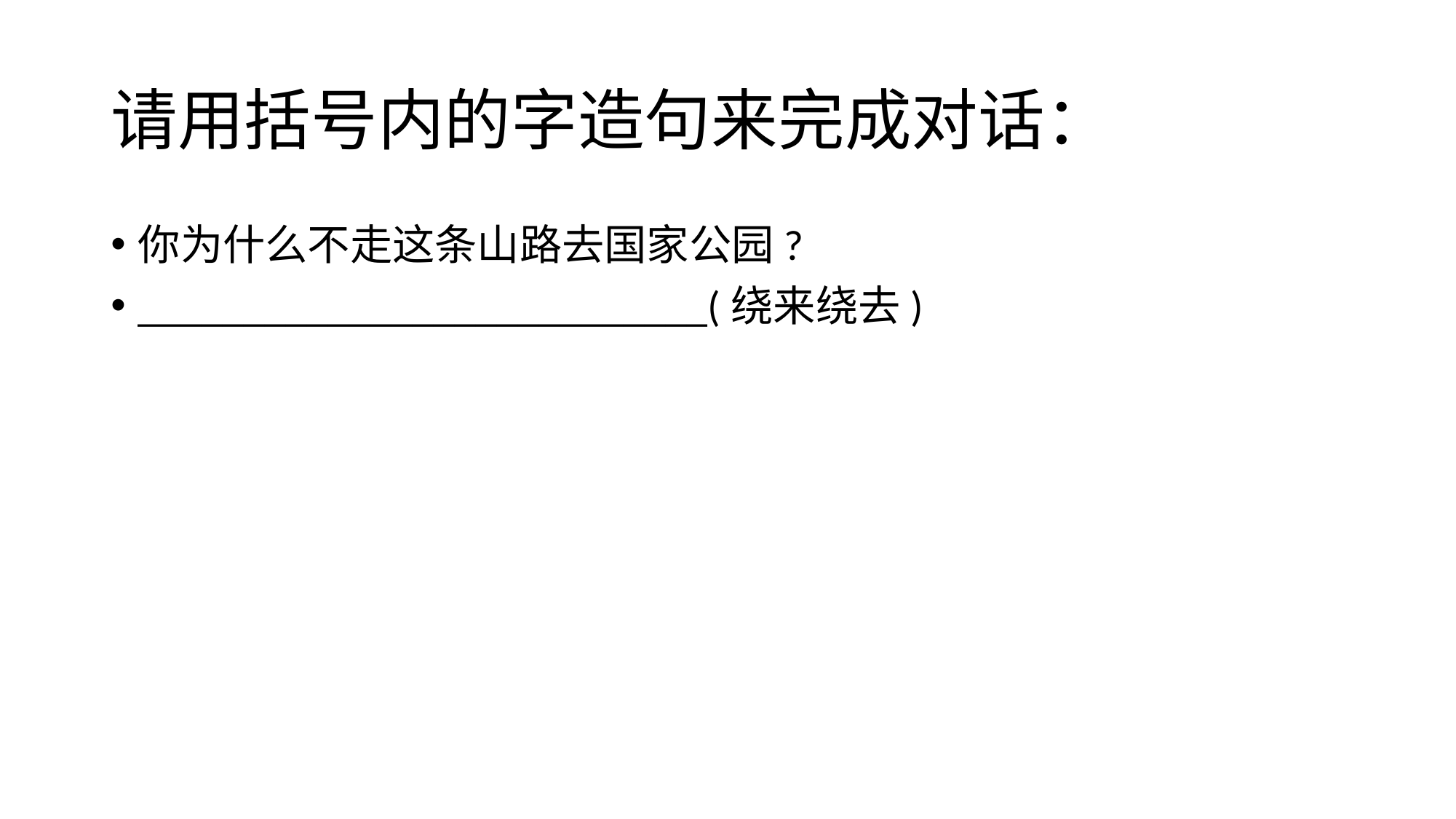

# 请用括号内的字造句来完成对话：
你为什么不走这条山路去国家公园?
___________________________(绕来绕去)